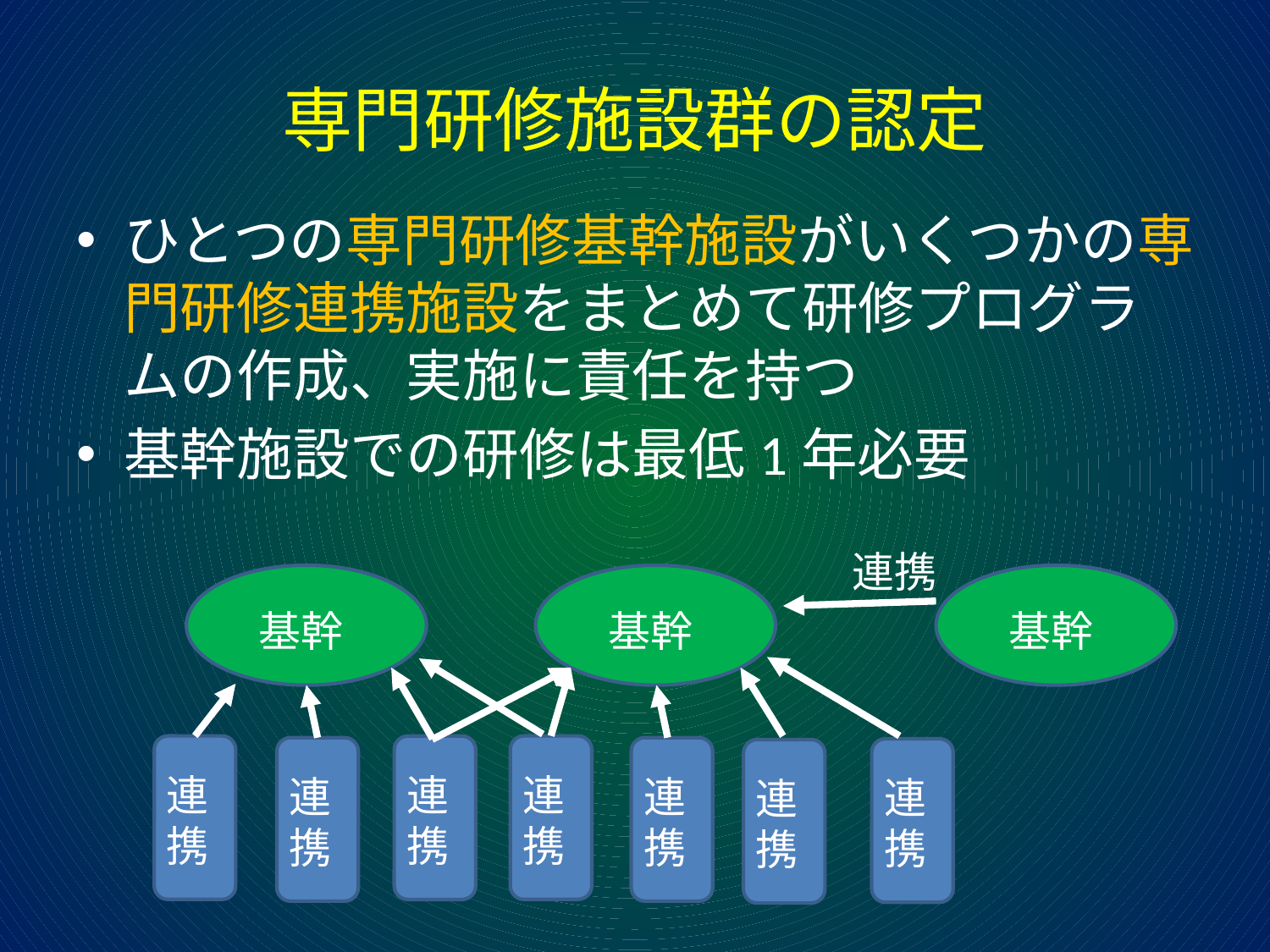

# 専門研修施設群の認定
ひとつの専門研修基幹施設がいくつかの専門研修連携施設をまとめて研修プログラムの作成、実施に責任を持つ
基幹施設での研修は最低1年必要
連携

基幹

基幹

基幹

連携

連携

連携

連携

連携

連携

連携